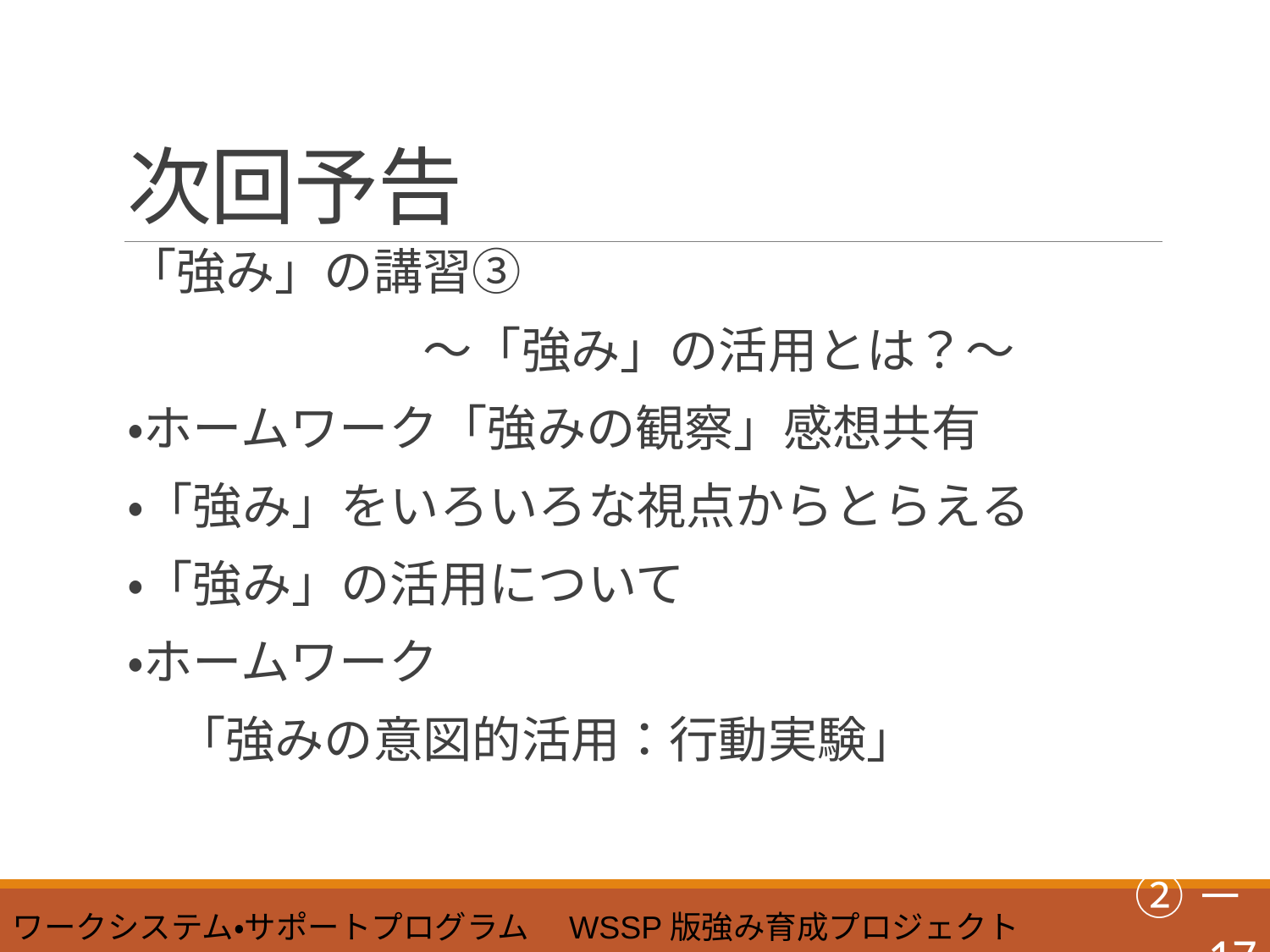

# 次回予告
「強み」の講習③
　　　　　　～「強み」の活用とは？～
・ホームワーク「強みの観察」感想共有
・「強み」をいろいろな視点からとらえる
・「強み」の活用について
・ホームワーク
　「強みの意図的活用：行動実験」
②－17
ワークシステム・サポートプログラム　WSSP版強み育成プロジェクト